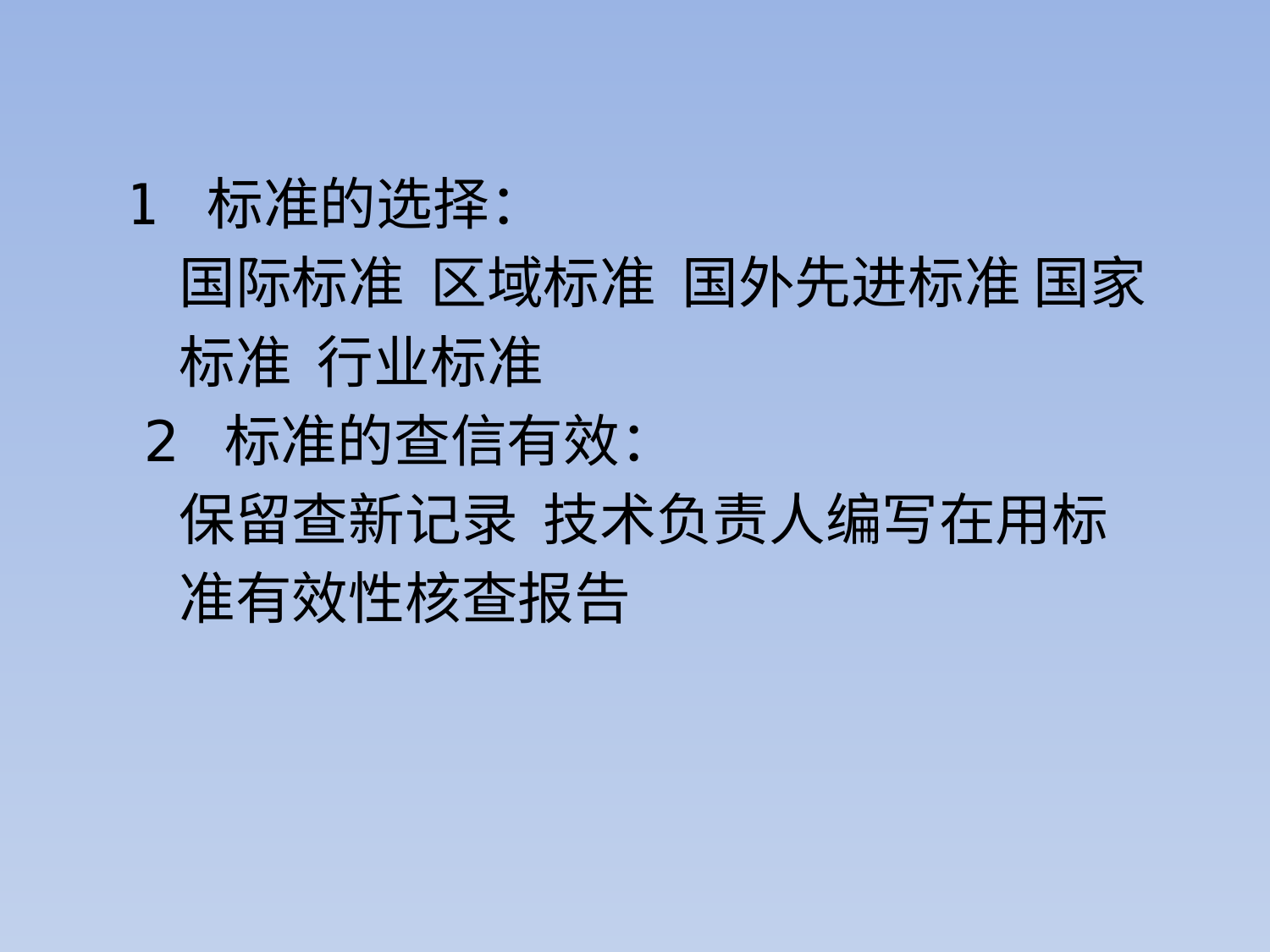

1  标准的选择：
   国际标准  区域标准  国外先进标准 国家
   标准  行业标准
 2  标准的查信有效：
   保留查新记录  技术负责人编写在用标
   准有效性核查报告